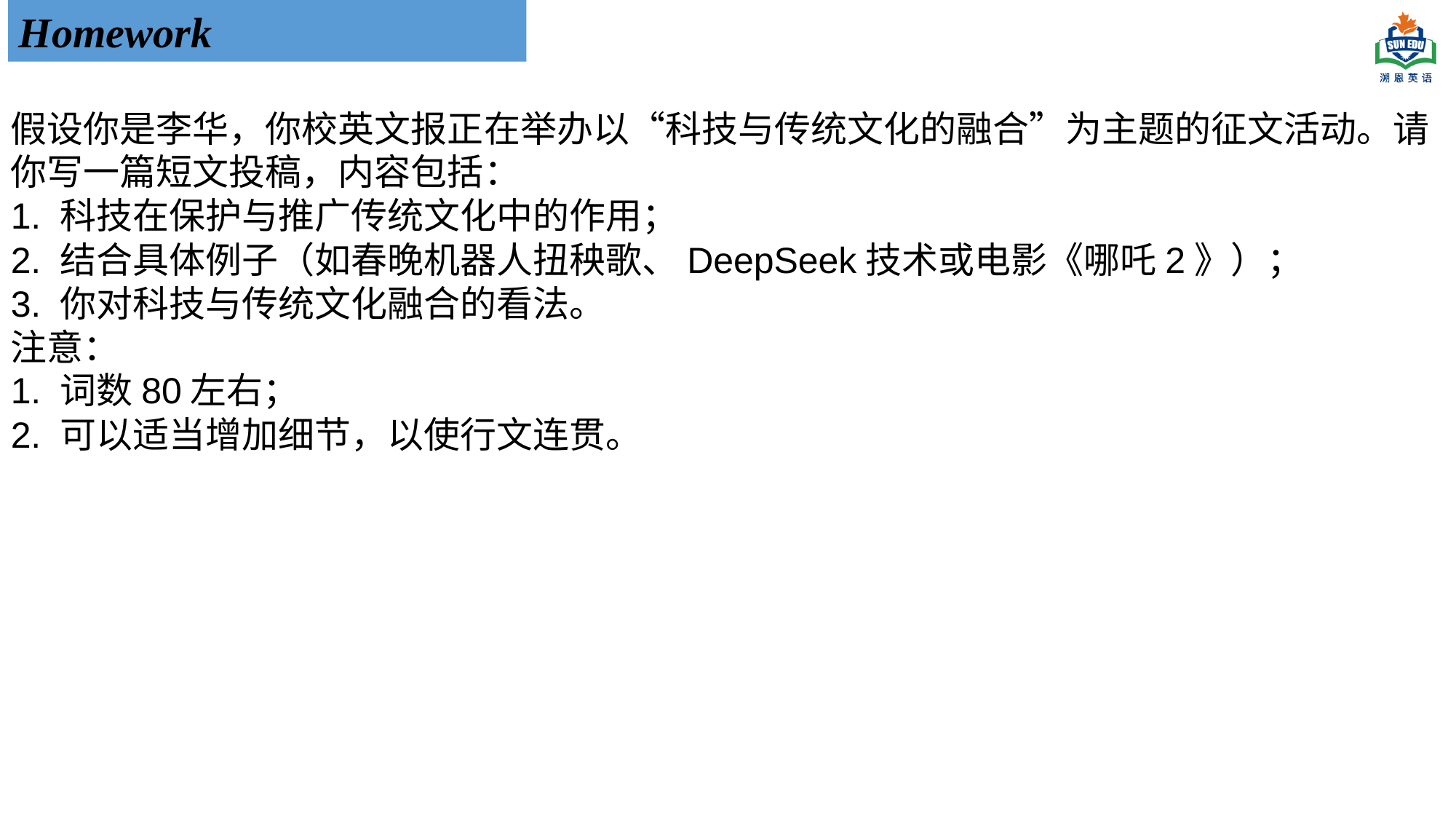

Homework
假设你是李华，你校英文报正在举办以“科技与传统文化的融合”为主题的征文活动。请你写一篇短文投稿，内容包括：
1. 科技在保护与推广传统文化中的作用；
2. 结合具体例子（如春晚机器人扭秧歌、DeepSeek技术或电影《哪吒2》）；
3. 你对科技与传统文化融合的看法。
注意：
1. 词数80左右；
2. 可以适当增加细节，以使行文连贯。